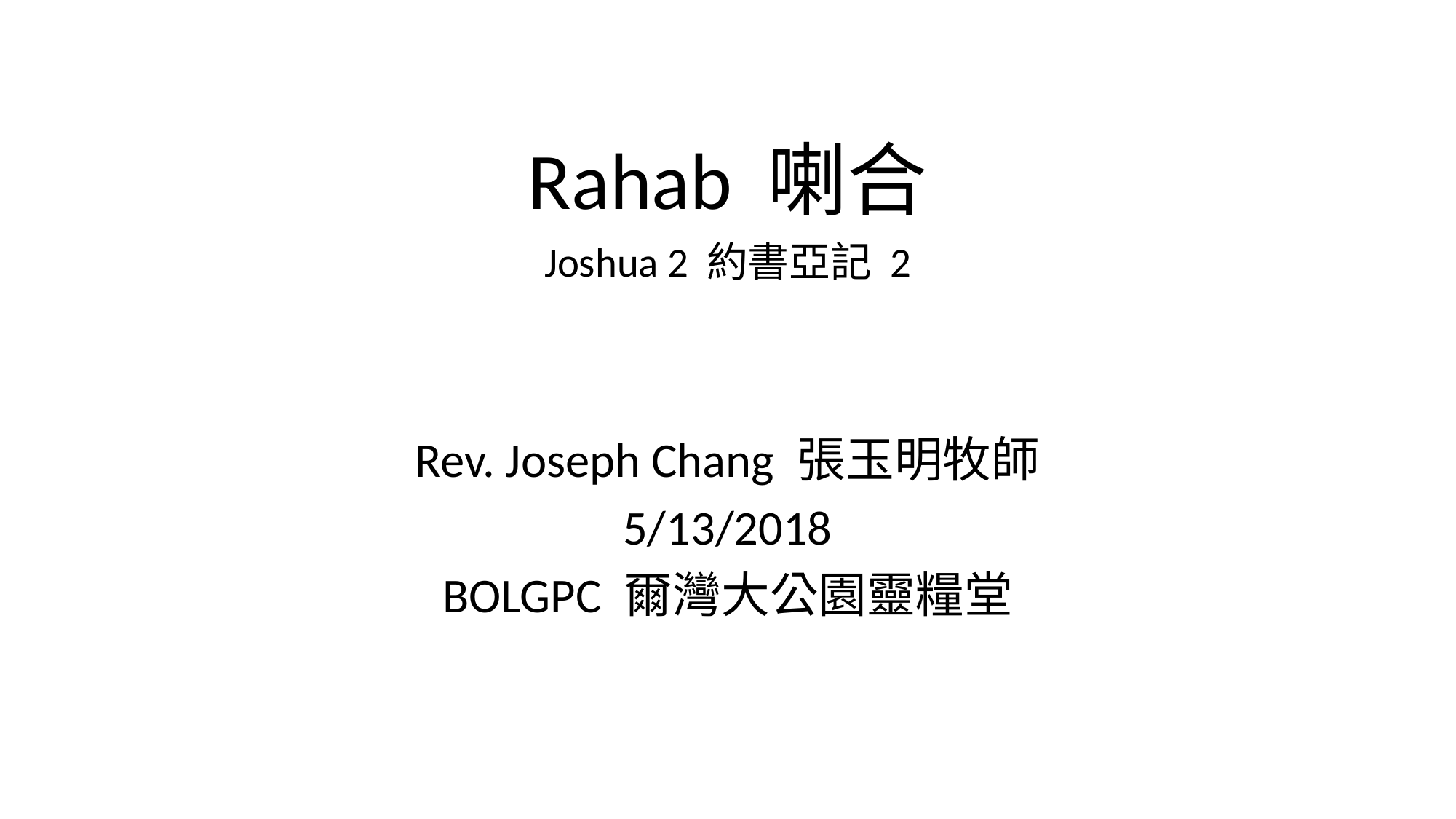

# Rahab 喇合 Joshua 2 約書亞記 2
Rev. Joseph Chang 張玉明牧師
5/13/2018
BOLGPC 爾灣大公園靈糧堂